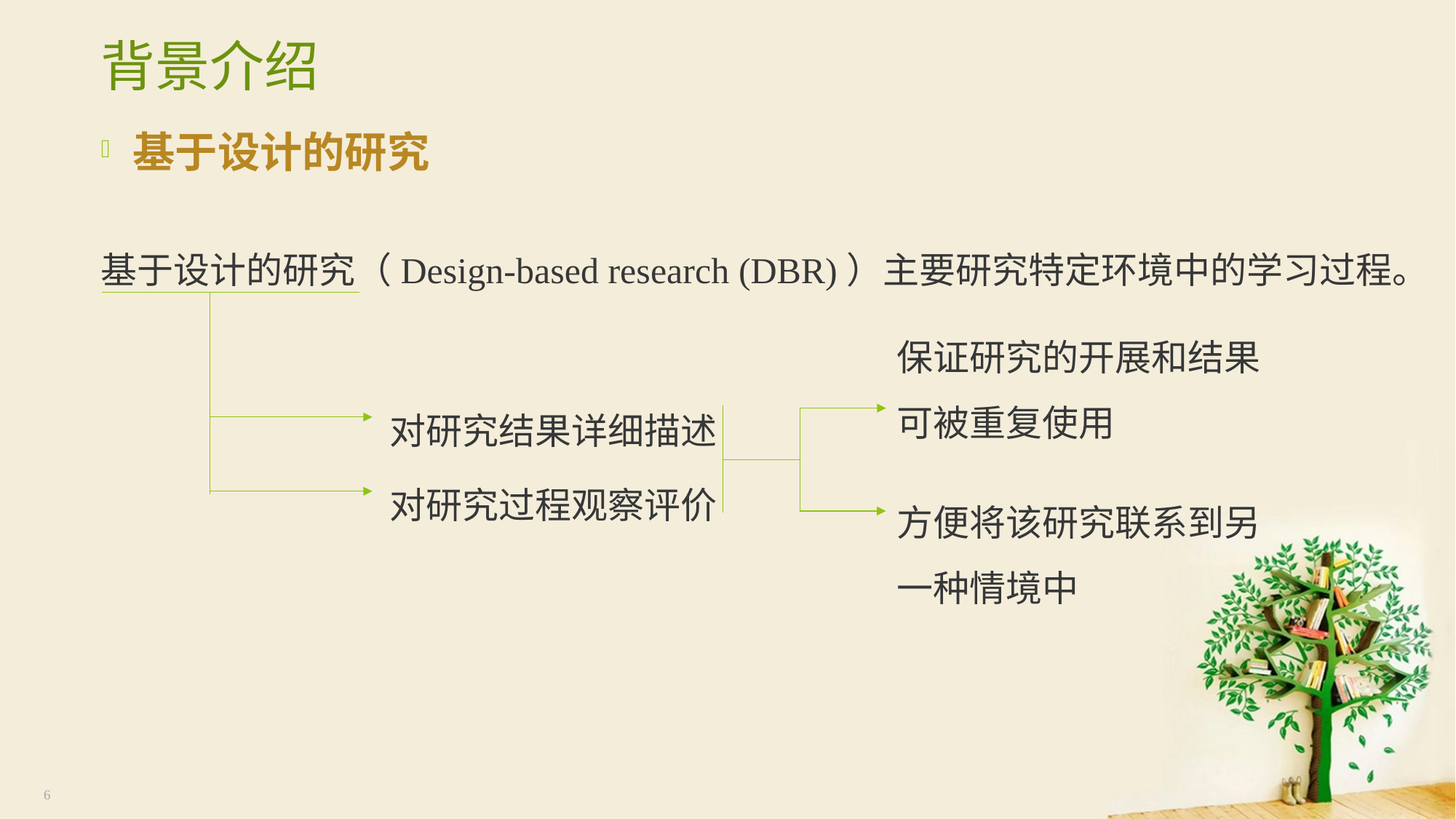

# 背景介绍
基于设计的研究
基于设计的研究（Design-based research (DBR)）主要研究特定环境中的学习过程。
保证研究的开展和结果可被重复使用
对研究结果详细描述
对研究过程观察评价
方便将该研究联系到另一种情境中
6